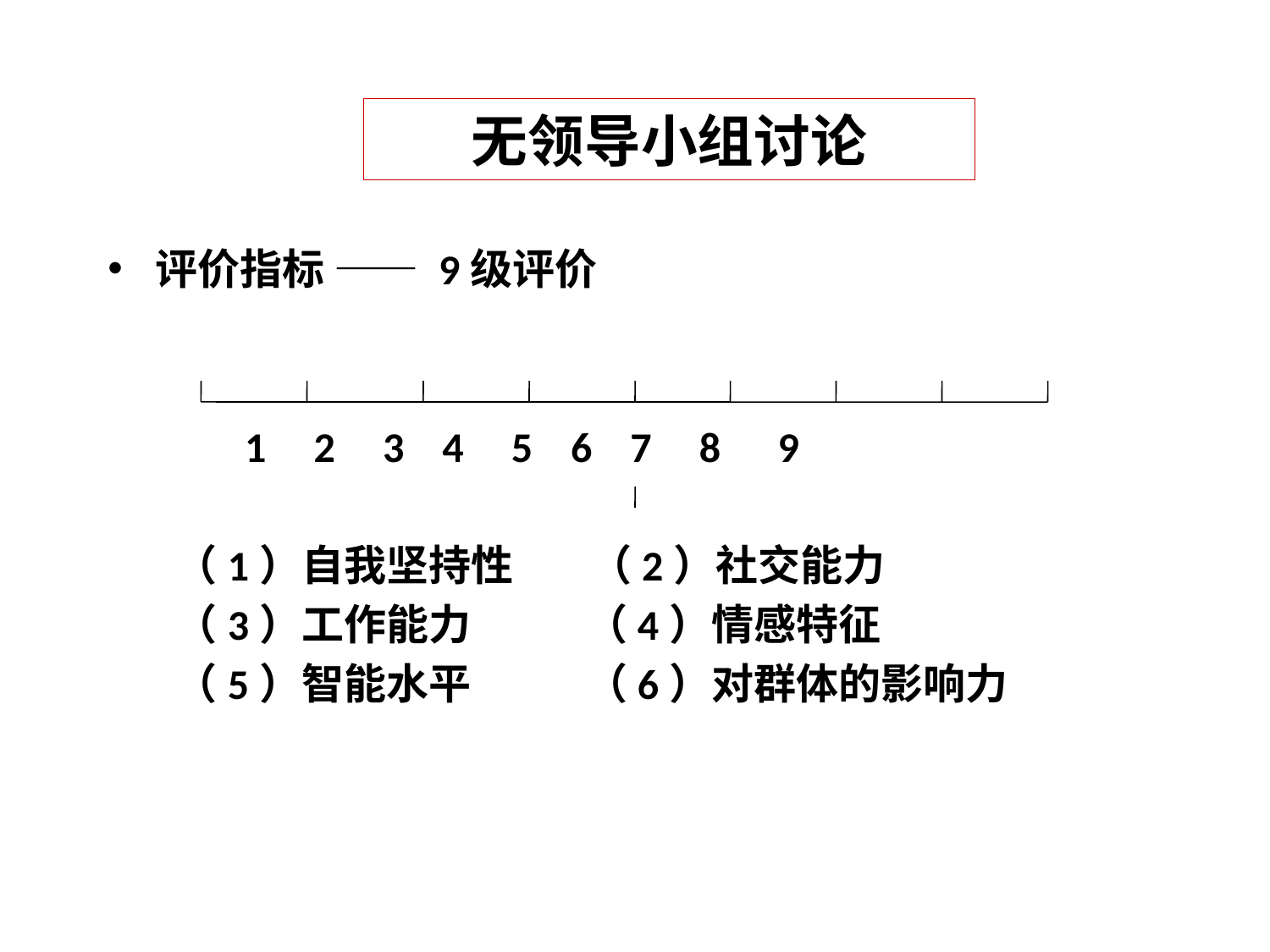

# 无领导小组讨论
评价指标 —— 9级评价

　　　1     2     3    4     5    6    7     8      9

      （1）自我坚持性        （2）社交能力
      （3）工作能力            （4）情感特征
      （5）智能水平            （6）对群体的影响力